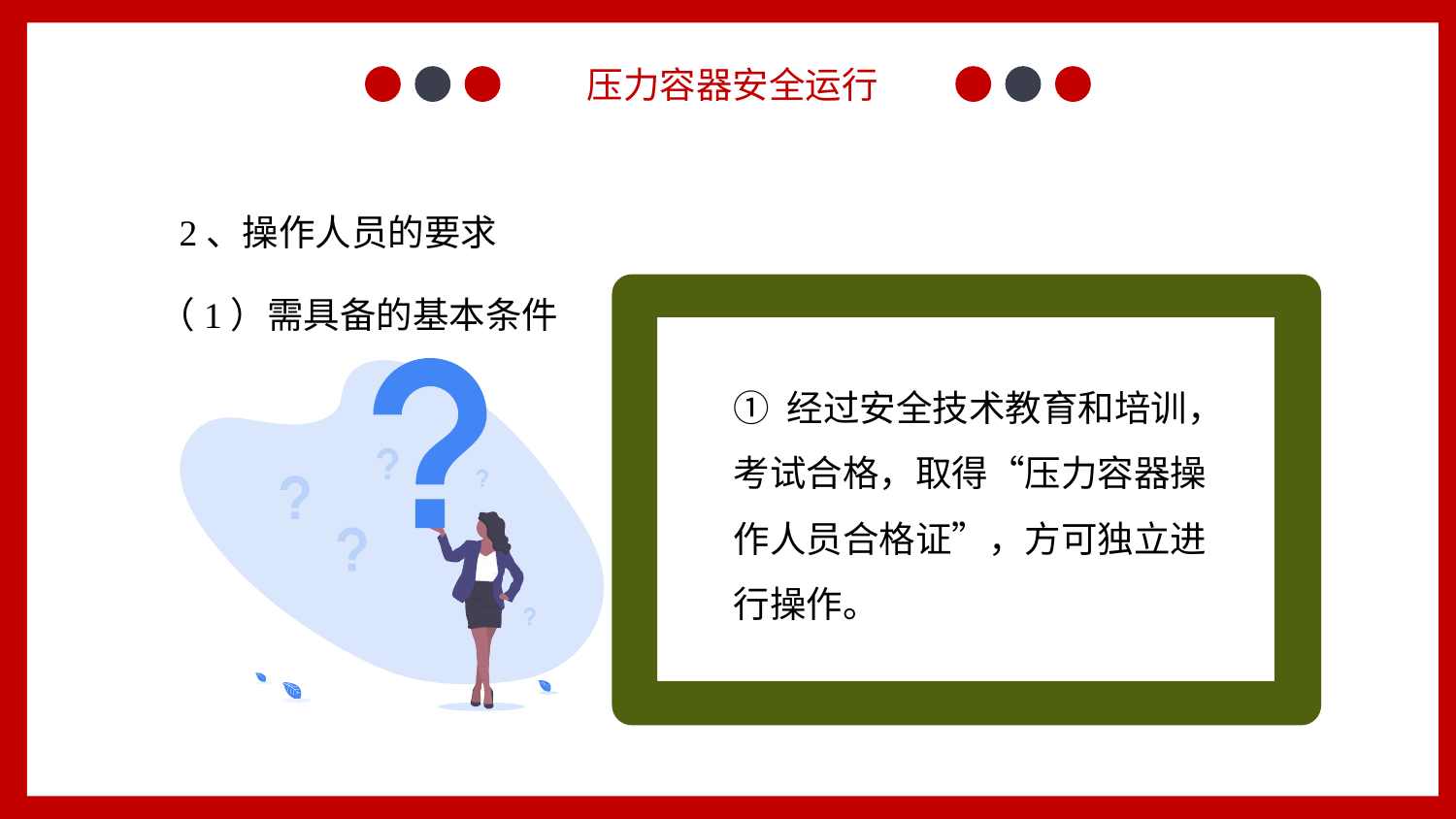

压力容器安全运行

 2、操作人员的要求
（1）需具备的基本条件

① 经过安全技术教育和培训，考试合格，取得“压力容器操作人员合格证”，方可独立进行操作。